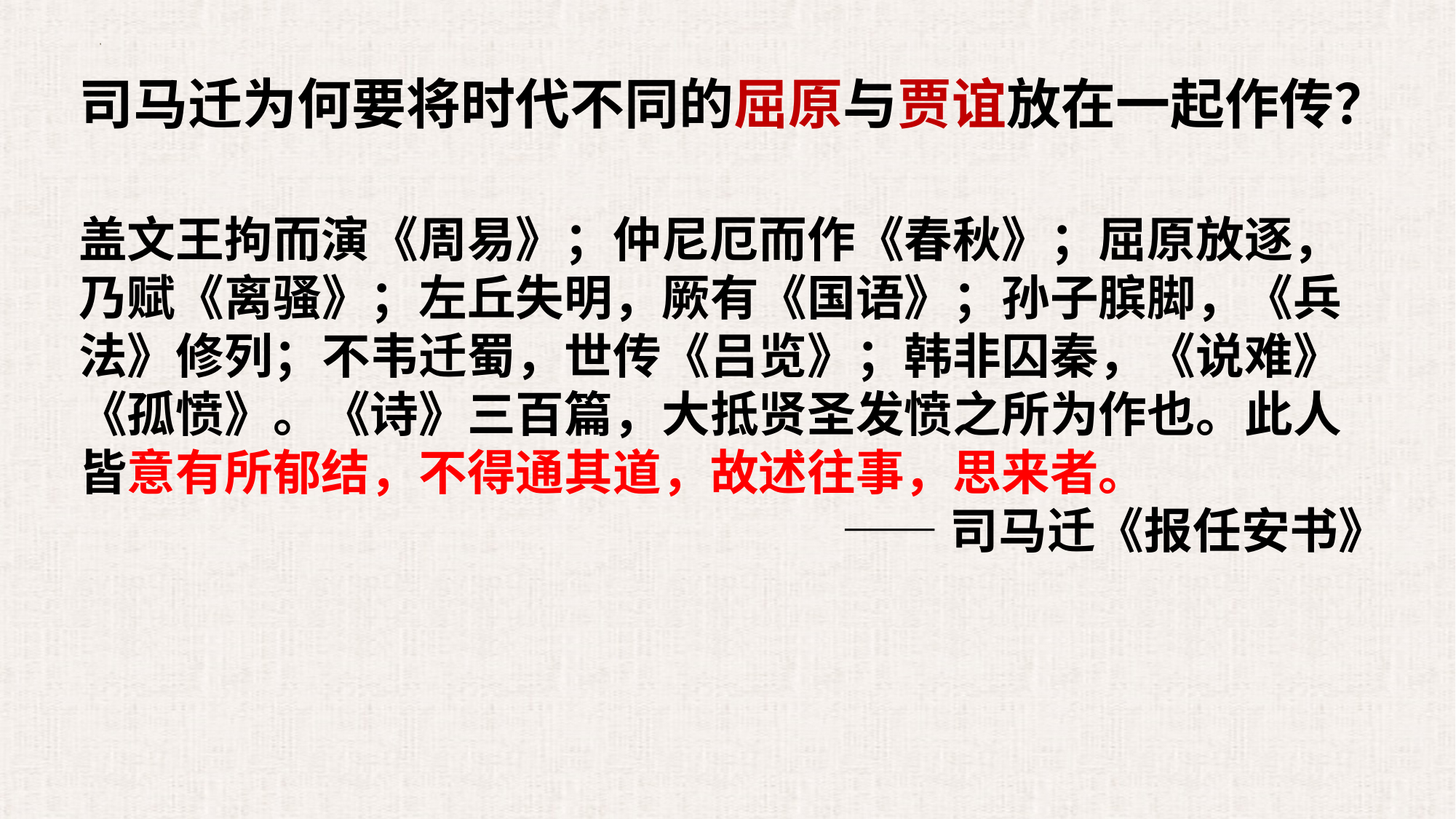

司马迁为何要将时代不同的屈原与贾谊放在一起作传？
盖文王拘而演《周易》；仲尼厄而作《春秋》；屈原放逐，乃赋《离骚》；左丘失明，厥有《国语》；孙子膑脚，《兵法》修列；不韦迁蜀，世传《吕览》；韩非囚秦，《说难》《孤愤》。《诗》三百篇，大抵贤圣发愤之所为作也。此人皆意有所郁结，不得通其道，故述往事，思来者。
——司马迁《报任安书》